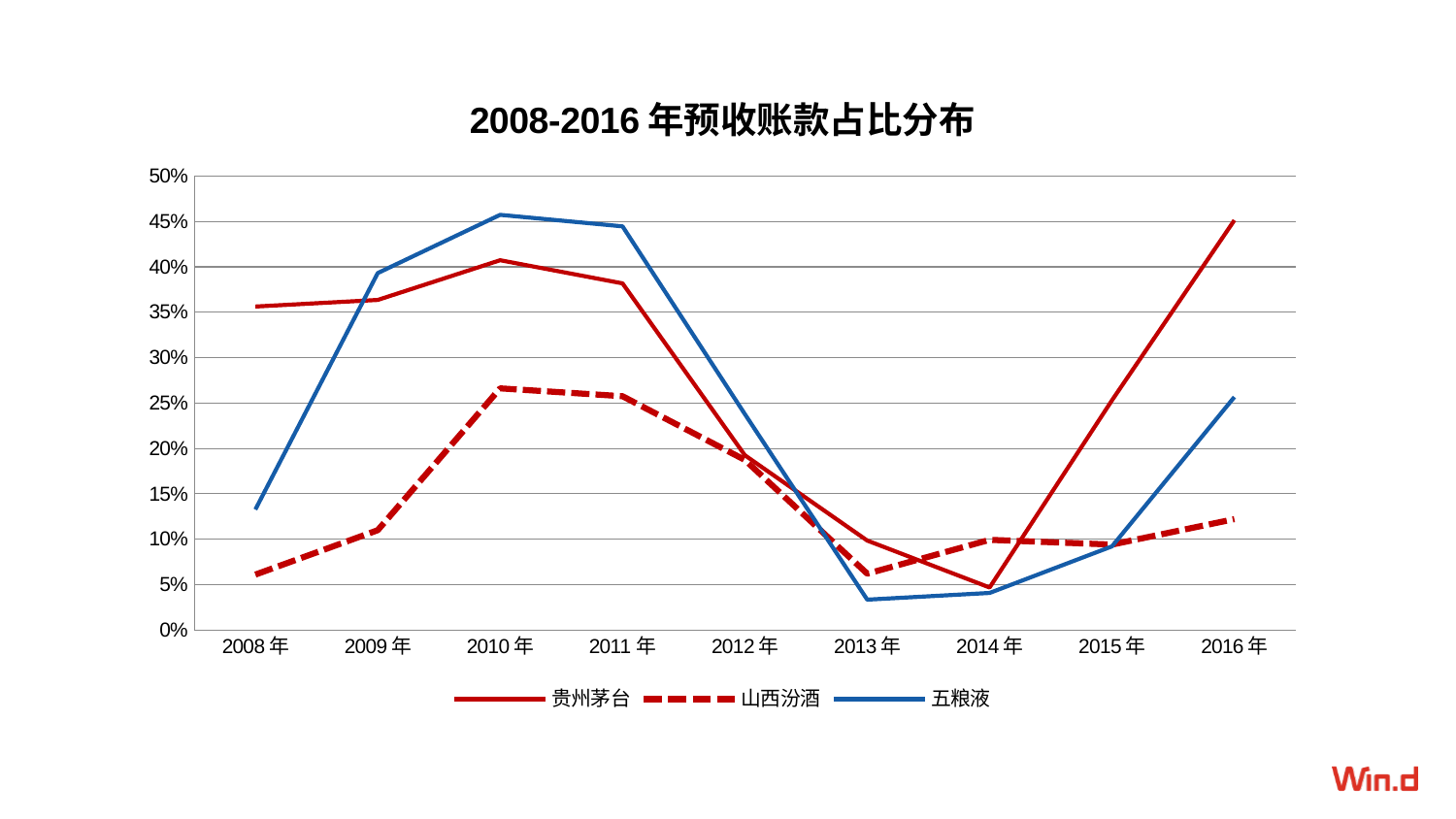

### Chart: 2008-2016年预收账款占比分布

| Category | 贵州茅台 | 山西汾酒 | 五粮液 |
|---|---|---|---|
| 2008年 | 0.3563000000000012 | 0.06100000000000001 | 0.1327 |
| 2009年 | 0.3636000000000003 | 0.1099000000000001 | 0.3932000000000004 |
| 2010年 | 0.4073000000000004 | 0.26620000000000005 | 0.4573 |
| 2011年 | 0.38180000000000164 | 0.2575 | 0.4446 |
| 2012年 | 0.1925 | 0.18730000000000024 | 0.2378 |
| 2013年 | 0.09850000000000027 | 0.062000000000000034 | 0.0334 |
| 2014年 | 0.0468 | 0.09930000000000004 | 0.0408 |
| 2015年 | 0.253 | 0.09410000000000004 | 0.0921 |
| 2016年 | 0.4514 | 0.1221000000000002 | 0.25660000000000005 |